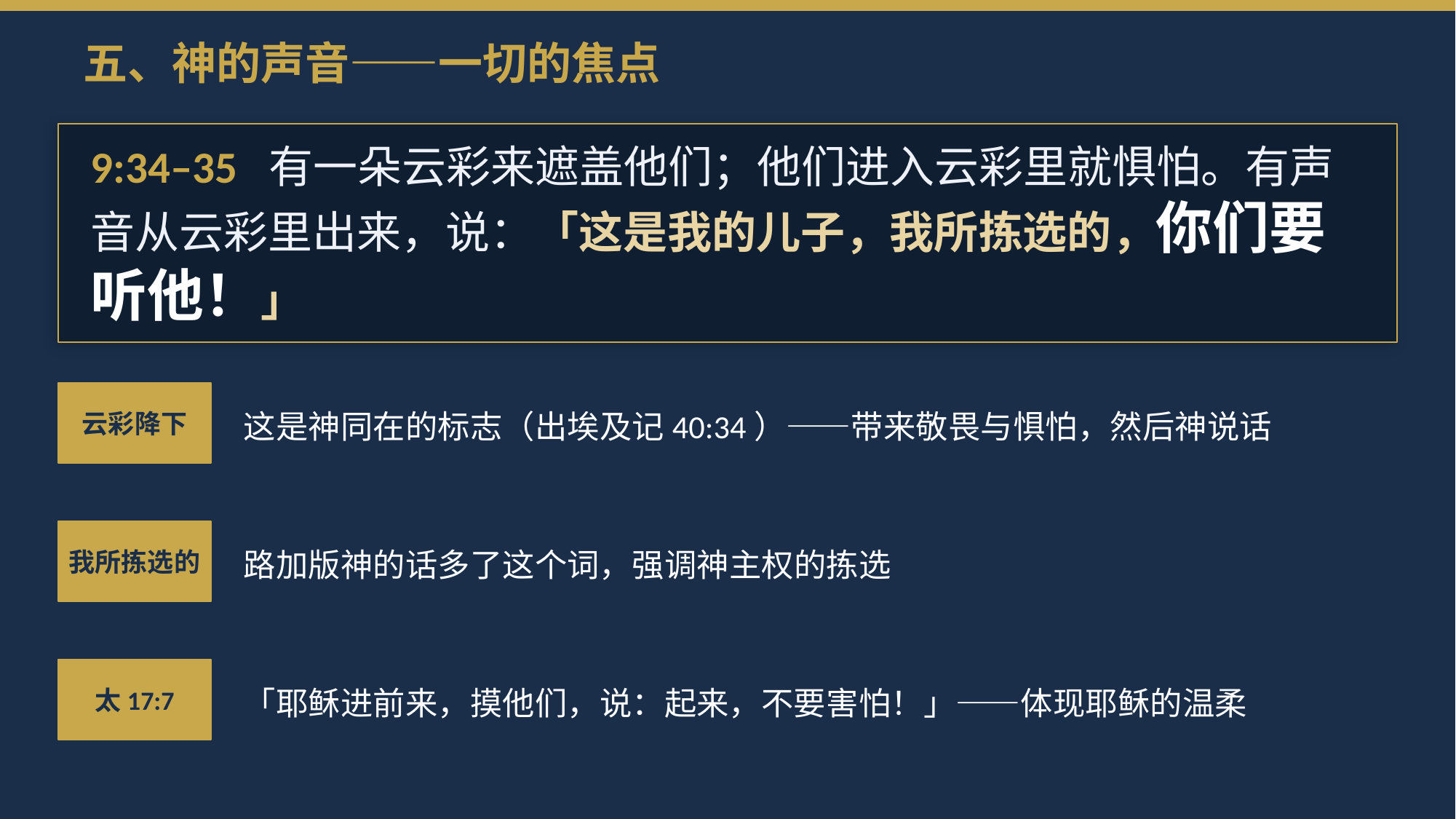

五、神的声音——一切的焦点

9:34–35  有一朵云彩来遮盖他们；他们进入云彩里就惧怕。有声音从云彩里出来，说：「这是我的儿子，我所拣选的，你们要听他！」
这是神同在的标志（出埃及记40:34）——带来敬畏与惧怕，然后神说话

云彩降下
路加版神的话多了这个词，强调神主权的拣选

我所拣选的
「耶稣进前来，摸他们，说：起来，不要害怕！」——体现耶稣的温柔

太17:7